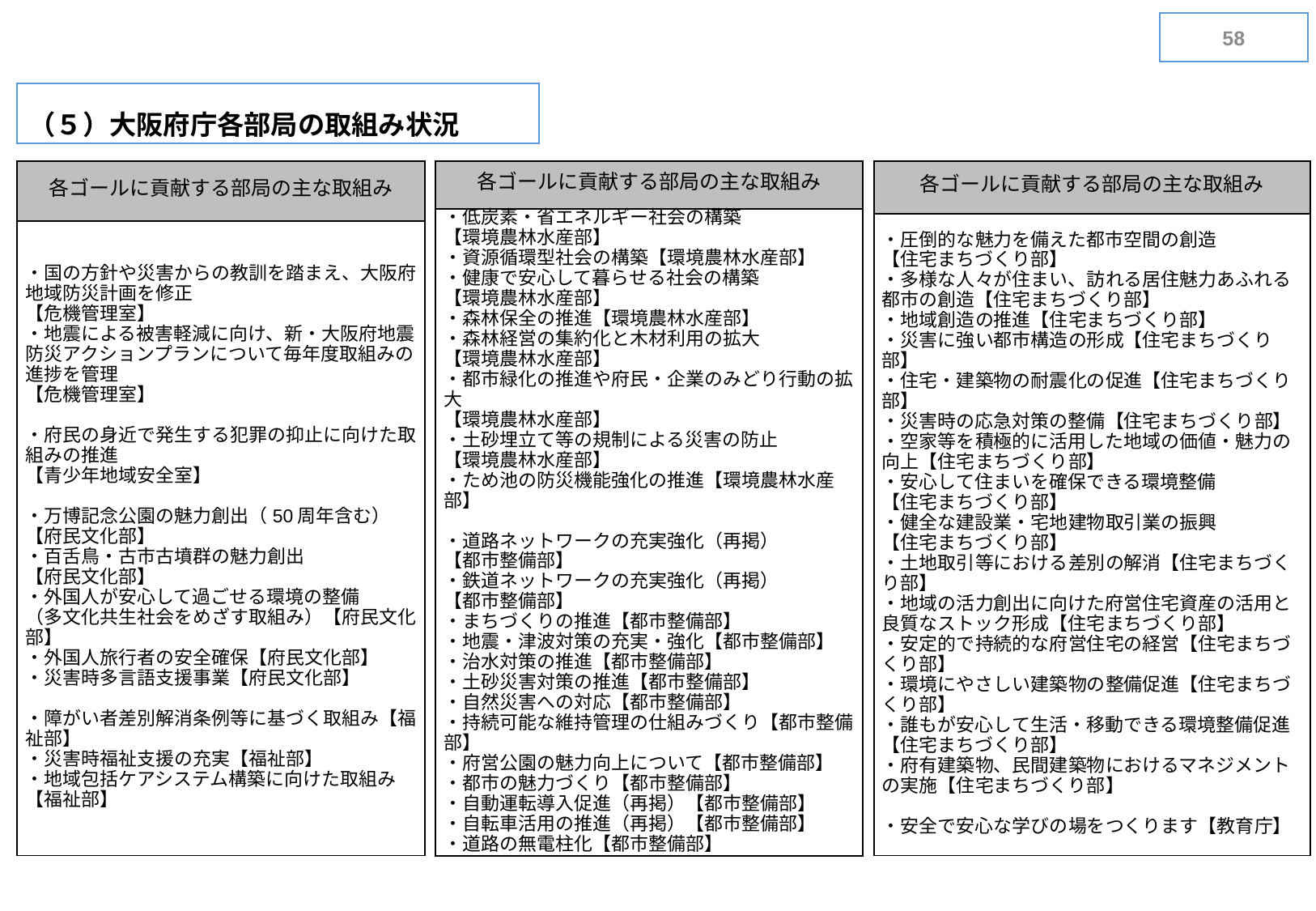

58
（５）大阪府庁各部局の取組み状況
| 各ゴールに貢献する部局の主な取組み |
| --- |
| ・国の方針や災害からの教訓を踏まえ、大阪府地域防災計画を修正 【危機管理室】 ・地震による被害軽減に向け、新・大阪府地震防災アクションプランについて毎年度取組みの進捗を管理 【危機管理室】 ・府民の身近で発生する犯罪の抑止に向けた取組みの推進 【青少年地域安全室】 ・万博記念公園の魅力創出（50周年含む） 【府民文化部】 ・百舌鳥・古市古墳群の魅力創出 【府民文化部】 ・外国人が安心して過ごせる環境の整備 （多文化共生社会をめざす取組み）【府民文化部】 ・外国人旅行者の安全確保【府民文化部】 ・災害時多言語支援事業【府民文化部】 ・障がい者差別解消条例等に基づく取組み【福祉部】 ・災害時福祉支援の充実【福祉部】 ・地域包括ケアシステム構築に向けた取組み【福祉部】 |
| 各ゴールに貢献する部局の主な取組み |
| --- |
| ・低炭素・省エネルギー社会の構築 【環境農林水産部】 ・資源循環型社会の構築【環境農林水産部】 ・健康で安心して暮らせる社会の構築 【環境農林水産部】 ・森林保全の推進【環境農林水産部】 ・森林経営の集約化と木材利用の拡大 【環境農林水産部】 ・都市緑化の推進や府民・企業のみどり行動の拡大 【環境農林水産部】 ・土砂埋立て等の規制による災害の防止 【環境農林水産部】 ・ため池の防災機能強化の推進【環境農林水産部】 ・道路ネットワークの充実強化（再掲） 【都市整備部】 ・鉄道ネットワークの充実強化（再掲） 【都市整備部】 ・まちづくりの推進【都市整備部】 ・地震・津波対策の充実・強化【都市整備部】 ・治水対策の推進【都市整備部】 ・土砂災害対策の推進【都市整備部】 ・自然災害への対応【都市整備部】 ・持続可能な維持管理の仕組みづくり【都市整備部】 ・府営公園の魅力向上について【都市整備部】 ・都市の魅力づくり【都市整備部】 ・自動運転導入促進（再掲）【都市整備部】 ・自転車活用の推進（再掲）【都市整備部】 ・道路の無電柱化【都市整備部】 |
| 各ゴールに貢献する部局の主な取組み |
| --- |
| ・圧倒的な魅力を備えた都市空間の創造 【住宅まちづくり部】 ・多様な人々が住まい、訪れる居住魅力あふれる都市の創造【住宅まちづくり部】 ・地域創造の推進【住宅まちづくり部】 ・災害に強い都市構造の形成【住宅まちづくり部】 ・住宅・建築物の耐震化の促進【住宅まちづくり部】 ・災害時の応急対策の整備【住宅まちづくり部】 ・空家等を積極的に活用した地域の価値・魅力の向上【住宅まちづくり部】 ・安心して住まいを確保できる環境整備 【住宅まちづくり部】 ・健全な建設業・宅地建物取引業の振興 【住宅まちづくり部】 ・土地取引等における差別の解消【住宅まちづくり部】 ・地域の活力創出に向けた府営住宅資産の活用と良質なストック形成【住宅まちづくり部】 ・安定的で持続的な府営住宅の経営【住宅まちづくり部】 ・環境にやさしい建築物の整備促進【住宅まちづくり部】 ・誰もが安心して生活・移動できる環境整備促進 【住宅まちづくり部】 ・府有建築物、民間建築物におけるマネジメントの実施【住宅まちづくり部】 ・安全で安心な学びの場をつくります【教育庁】 |